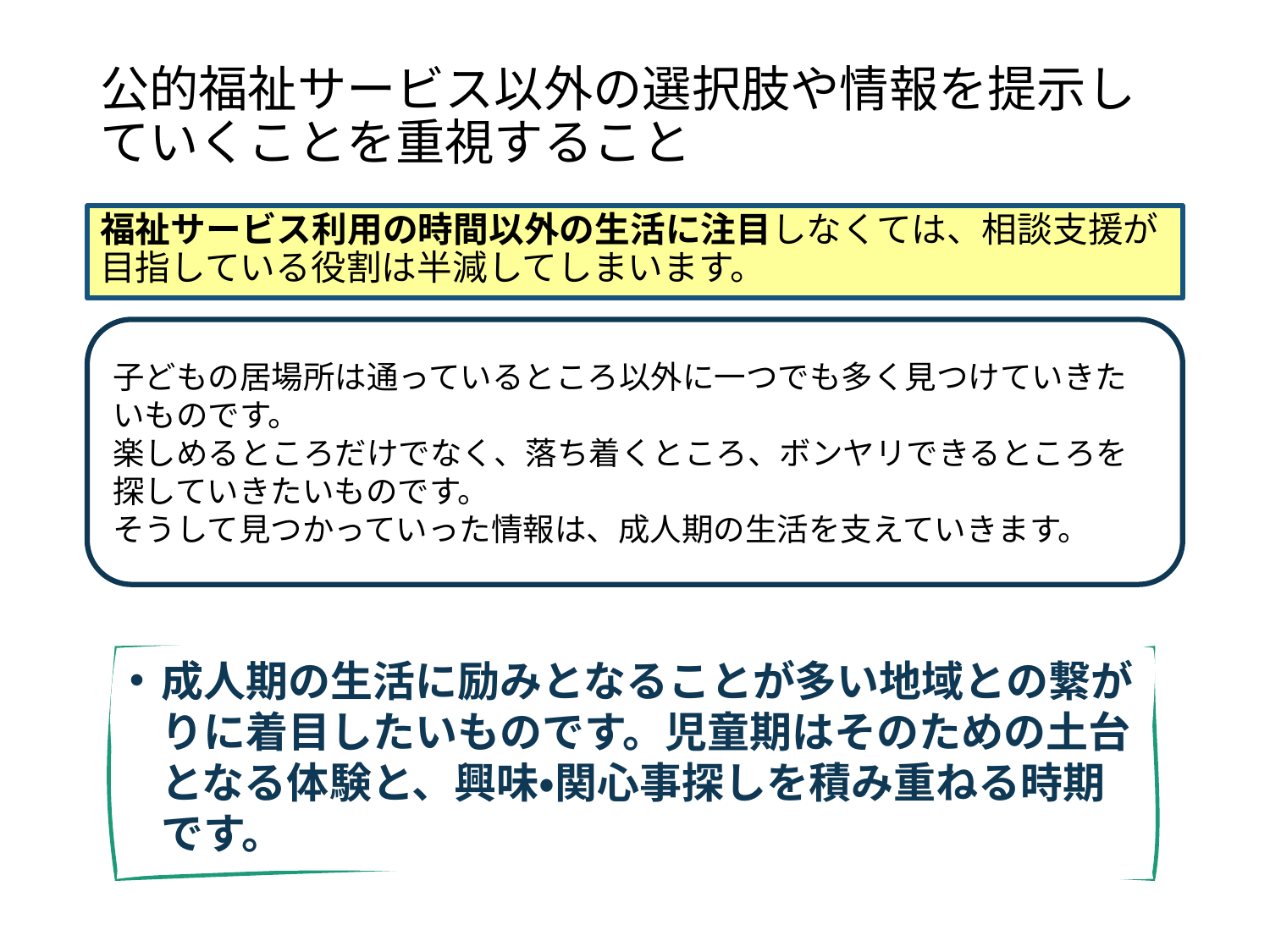

# 公的福祉サービス以外の選択肢や情報を提示していくことを重視すること
福祉サービス利用の時間以外の生活に注目しなくては、相談支援が目指している役割は半減してしまいます。
子どもの居場所は通っているところ以外に一つでも多く見つけていきたいものです。
楽しめるところだけでなく、落ち着くところ、ボンヤリできるところを探していきたいものです。
そうして見つかっていった情報は、成人期の生活を支えていきます。
成人期の生活に励みとなることが多い地域との繋がりに着目したいものです。児童期はそのための土台となる体験と、興味・関心事探しを積み重ねる時期です。